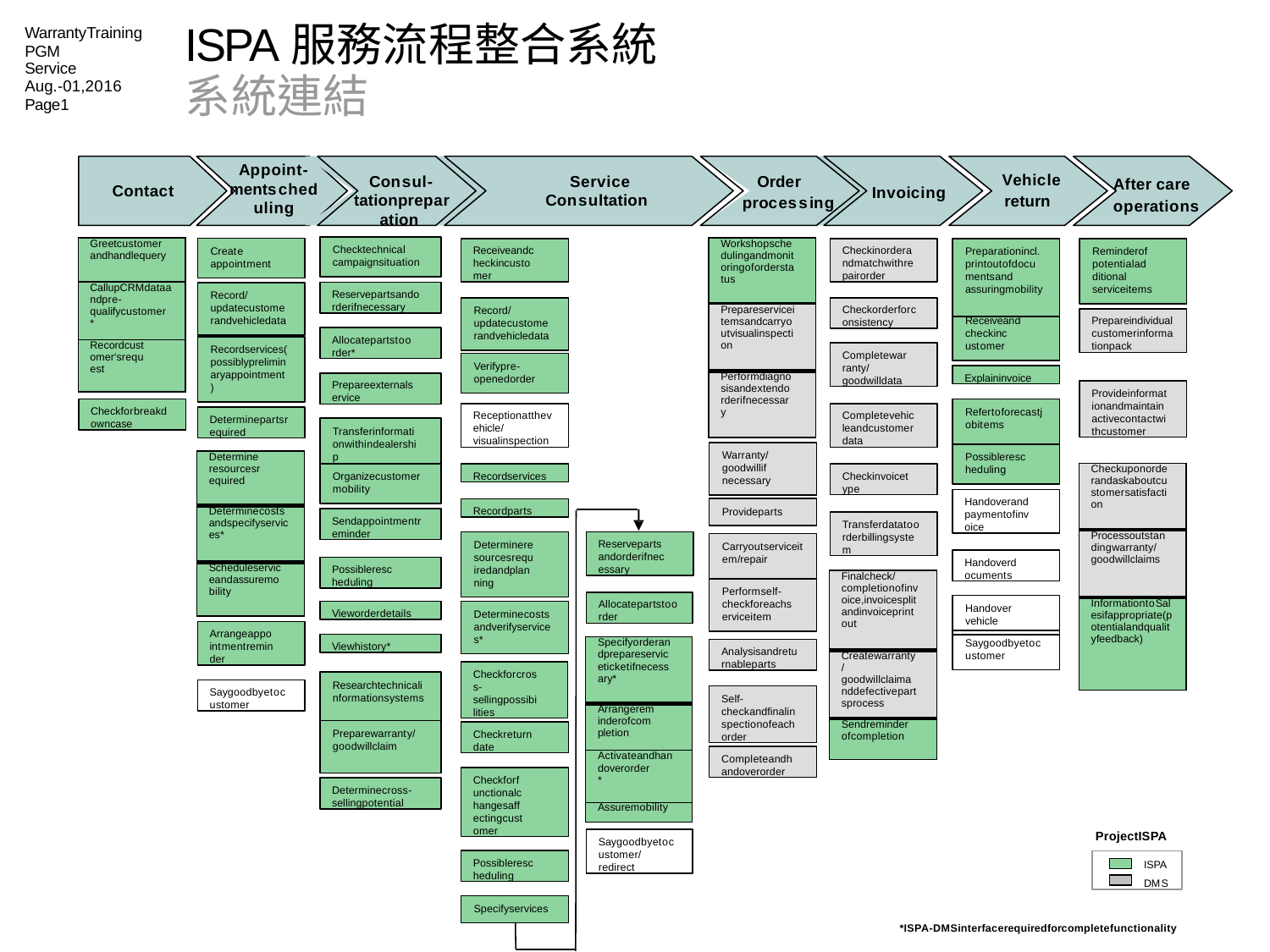

# ISPA服務流程整合系統系統連結
WarrantyTrainingPGM
Service
Aug.-01,2016
Page1

Appoint-mentscheduling
Vehicle
Service
Consultation
Consul-tationprepar
Order
After care
Contact
Invoicing
return
processing
operations
ation

| Greetcustomerandhandlequery |
| --- |
| CallupCRMdataandpre-qualifycustomer \* |
| Recordcustomer‘srequest |
| Workshopschedulingandmonitoringoforderstatus |
| --- |
| Prepareserviceitemsandcarryoutvisualinspection |
| Performdiagnosisandextendorderifnecessary |

Receiveandcheckincustomer
Checkinorderandmatchwithrepairorder

Checktechnical
Create
Preparationincl.printoutofdocumentsand
Reminderofpotentialadditional
campaignsituation
appointment
Reservepartsandorderifnecessary

assuringmobility
serviceitems
Record/updatecustomerandvehicledata

Checkorderforconsistency
Record/updatecustomerandvehicledata

Prepareindividualcustomerinformationpack
Receiveand

checkincustomer
Allocatepartstoorder*

Completewarranty/goodwilldata
Recordservices(possiblypreliminaryappointment)

Verifypre-openedorder
Explaininvoice
Prepareexternalservice
Provideinformationandmaintainactivecontactwithcustomer

Checkforbreakdowncase
Receptionatthevehicle/visualinspection
Completevehicleandcustomerdata
Refertoforecastjobitems
Determinepartsrequired

Transferinformationwithindealership

Warranty/goodwillifnecessary
Possiblerescheduling
| Determineresourcesrequired |
| --- |
| Determinecostsandspecifyservices\* |
| Scheduleserviceandassuremobility |
| Checkuponorderandaskaboutcustomersatisfaction |
| --- |
| Processoutstandingwarranty/goodwillclaims |
| InformationtoSalesifappropriate(potentialandqualityfeedback) |

Recordservices
Checkinvoicetype
Organizecustomermobility
Handoverandpaymentofinvoice
Recordparts

Provideparts
Sendappointmentreminder

Transferdatatoorderbillingsystem

Reservepartsandorderifnecessary

Determineresourcesrequiredandplanning
Carryoutserviceitem/repair
Handoverdocuments
Possiblerescheduling
| Finalcheck/completionofinvoice,invoicesplitandinvoiceprintout |
| --- |
| Createwarranty /goodwillclaimanddefectivepartsprocess |
| Sendreminderofcompletion |

Performself-checkforeachserviceitem
Allocatepartstoorder

Vieworderdetails

Handovervehicle
Determinecostsandverifyservices*
Arrangeappointmentreminder

Viewhistory*
Saygoodbyetocustomer
| Specifyorderandprepareserviceticketifnecessary\* |
| --- |
| Arrangereminderofcompletion |
| Activateandhandoverorder \* |
| Assuremobility |
Analysisandreturnableparts
Checkforcross-sellingpossibilities

Researchtechnicalinformationsystems
Saygoodbyetocustomer
Self-checkandfinalinspectionofeachorder

Checkreturndate
Preparewarranty/goodwillclaim
Completeandhandoverorder
Checkforfunctionalchangesaffectingcustomer
Determinecross-sellingpotential
ProjectISPA
Saygoodbyetocustomer/redirect
Possiblerescheduling
ISPADMS

Specifyservices
*ISPA-DMSinterfacerequiredforcompletefunctionality